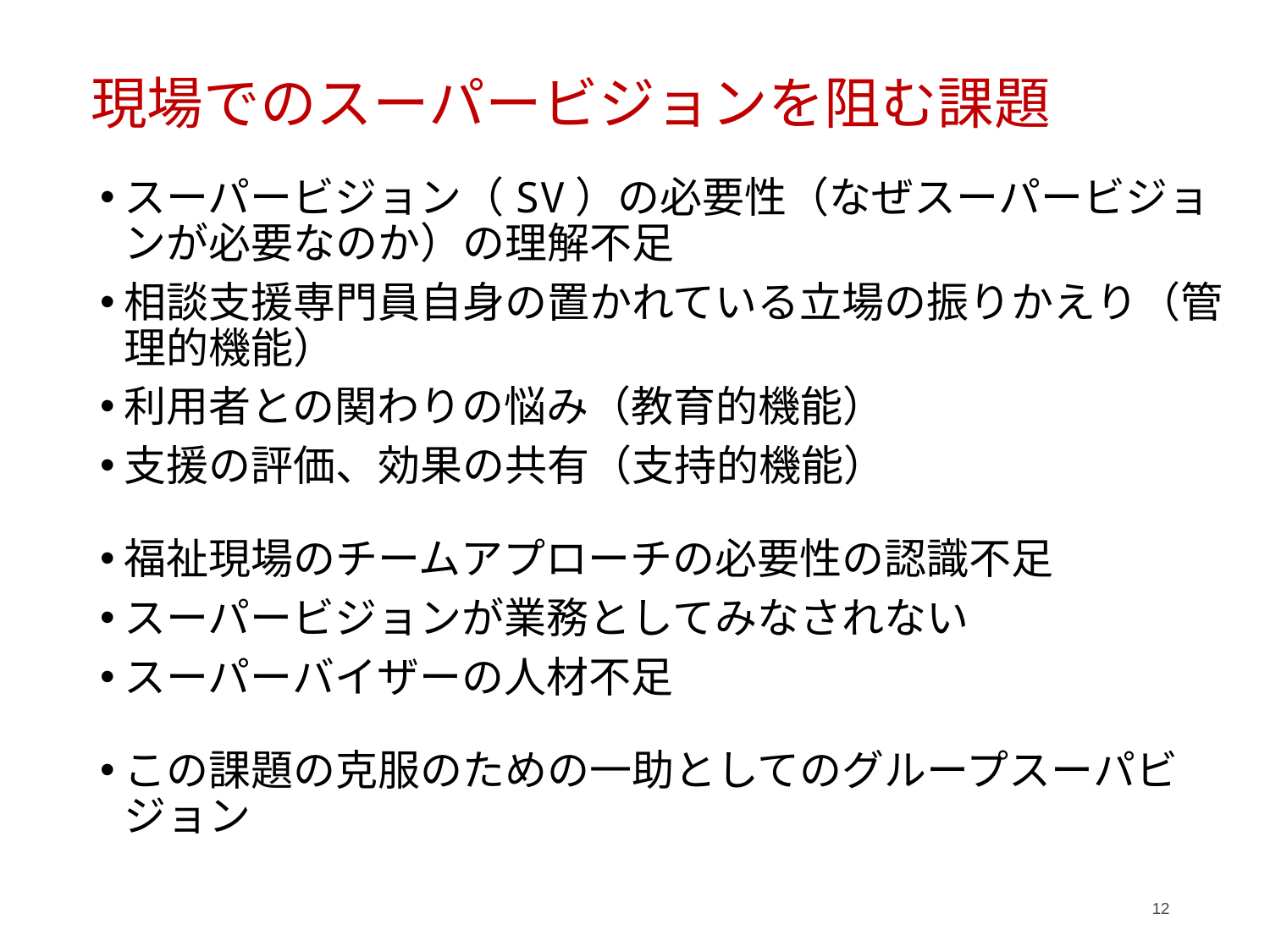

# 現場でのスーパービジョンを阻む課題
スーパービジョン（SV）の必要性（なぜスーパービジョンが必要なのか）の理解不足
相談支援専門員自身の置かれている立場の振りかえり（管理的機能）
利用者との関わりの悩み（教育的機能）
支援の評価、効果の共有（支持的機能）

福祉現場のチームアプローチの必要性の認識不足
スーパービジョンが業務としてみなされない
スーパーバイザーの人材不足

この課題の克服のための一助としてのグループスーパビジョン

12